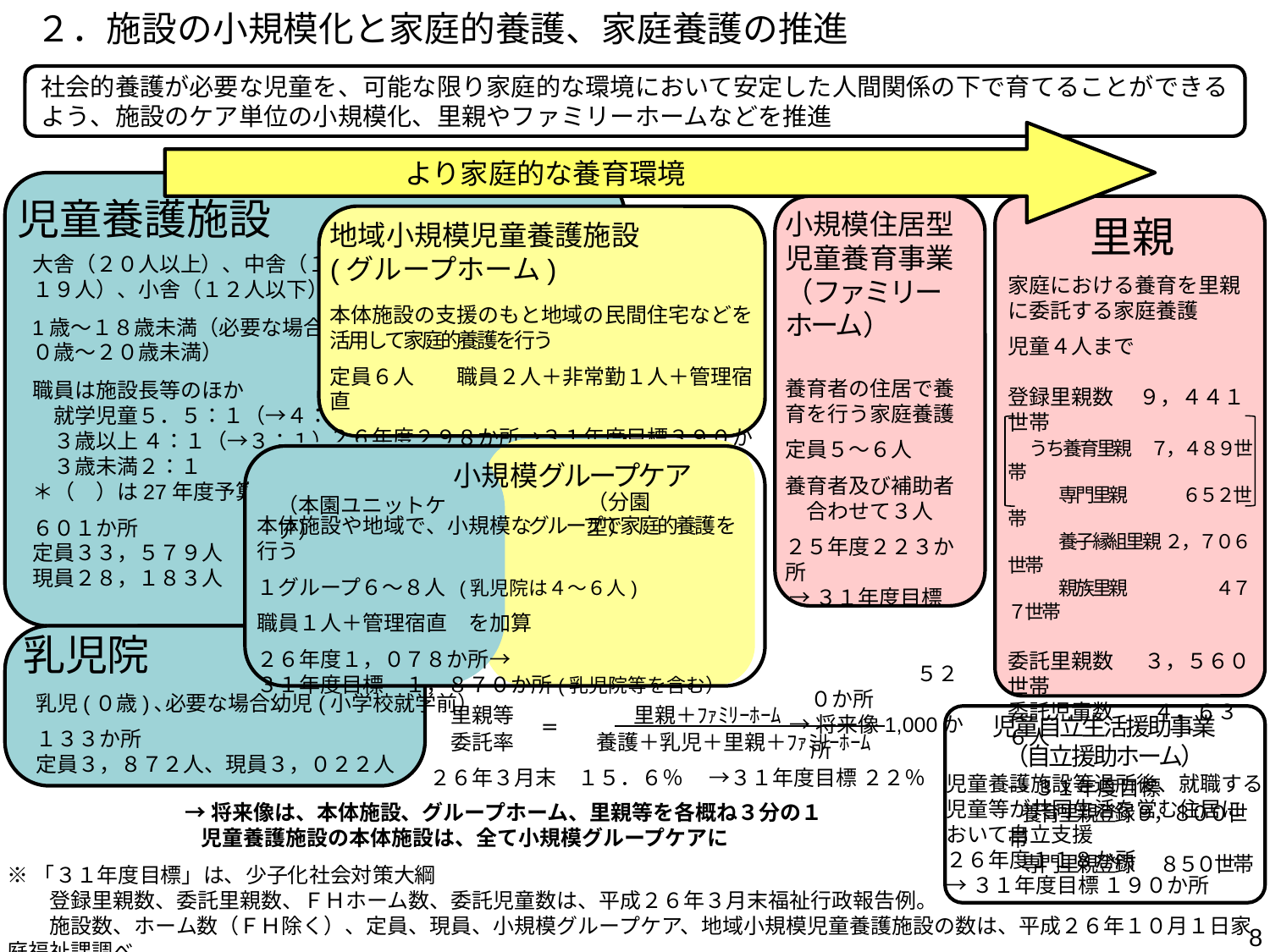

２．施設の小規模化と家庭的養護、家庭養護の推進
社会的養護が必要な児童を、可能な限り家庭的な環境において安定した人間関係の下で育てることができるよう、施設のケア単位の小規模化、里親やファミリーホームなどを推進
より家庭的な養育環境

大舎（２０人以上）、中舎（１３～
１９人）、小舎（１２人以下）

1歳～１８歳未満（必要な場合
０歳～２０歳未満）

職員は施設長等のほか
　就学児童５．５：１（→４：１）
　３歳以上 ４：１（→３：１）
　３歳未満２：１
＊（　）は27年度予算案
６０１か所
定員３３，５７９人
現員２８，１８３人

児童養護施設
小規模住居型児童養育事業
（ファミリーホーム）

養育者の住居で養育を行う家庭養護
定員５～６人
養育者及び補助者　合わせて３人
２５年度２２３か所
 →３１年度目標
　　　　　　 ５２０か所
 →将来像1,000か所
里親
家庭における養育を里親に委託する家庭養護
児童４人まで

登録里親数　 ９，４４１世帯
　うち養育里親           ７，４８９世帯
　　　専門里親　　             ６５２世帯
　　　養子縁組里親   ２，７０６世帯
　　　親族里親　　　　  　 ４７７世帯

委託里親数　  ３，５６０世帯
委託児童数　    ４，６３６人

→３１年度目標
   養育里親登録 ９，８００世帯
   専門里親登録    　８５０世帯

地域小規模児童養護施設
(グループホーム)

本体施設の支援のもと地域の民間住宅などを活用して家庭的養護を行う
定員６人　　職員２人＋非常勤１人＋管理宿直
２６年度２９８か所→３１年度目標３９０か所

　　　　　　　小規模グループケア
本体施設や地域で、小規模なグループで家庭的養護を行う
１グループ６～８人  (乳児院は４～６人)
職員１人＋管理宿直　を加算
２６年度１，０７８か所→
３１年度目標　１，８７０か所(乳児院等を含む）

（分園型）
（本園ユニットケア）
乳児院
乳児(０歳)､必要な場合幼児(小学校就学前）
１３３か所
定員３，８７２人、現員３，０２２人
　里親等          　　　  里親＋ﾌｧﾐﾘｰﾎｰﾑ
　　　　　=
　委託率   　　　 養護＋乳児＋里親＋ﾌｧﾐﾘｰﾎｰﾑ
２６年３月末　１５．６％　 →３１年度目標 ２２％
児童自立生活援助事業
（自立援助ホーム）
児童養護施設等退所後、就職する
児童等が共同生活を営む住居に
おいて自立支援
２６年度１１８か所
→３１年度目標 １９０か所

 →将来像は、本体施設、グループホーム、里親等を各概ね３分の１
　児童養護施設の本体施設は、全て小規模グループケアに
※「３１年度目標」は、少子化社会対策大綱
　　登録里親数、委託里親数、ＦＨホーム数、委託児童数は、平成２６年３月末福祉行政報告例。
　　施設数、ホーム数（ＦＨ除く）、定員、現員、小規模グループケア、地域小規模児童養護施設の数は、平成２６年１０月１日家庭福祉課調べ。
8